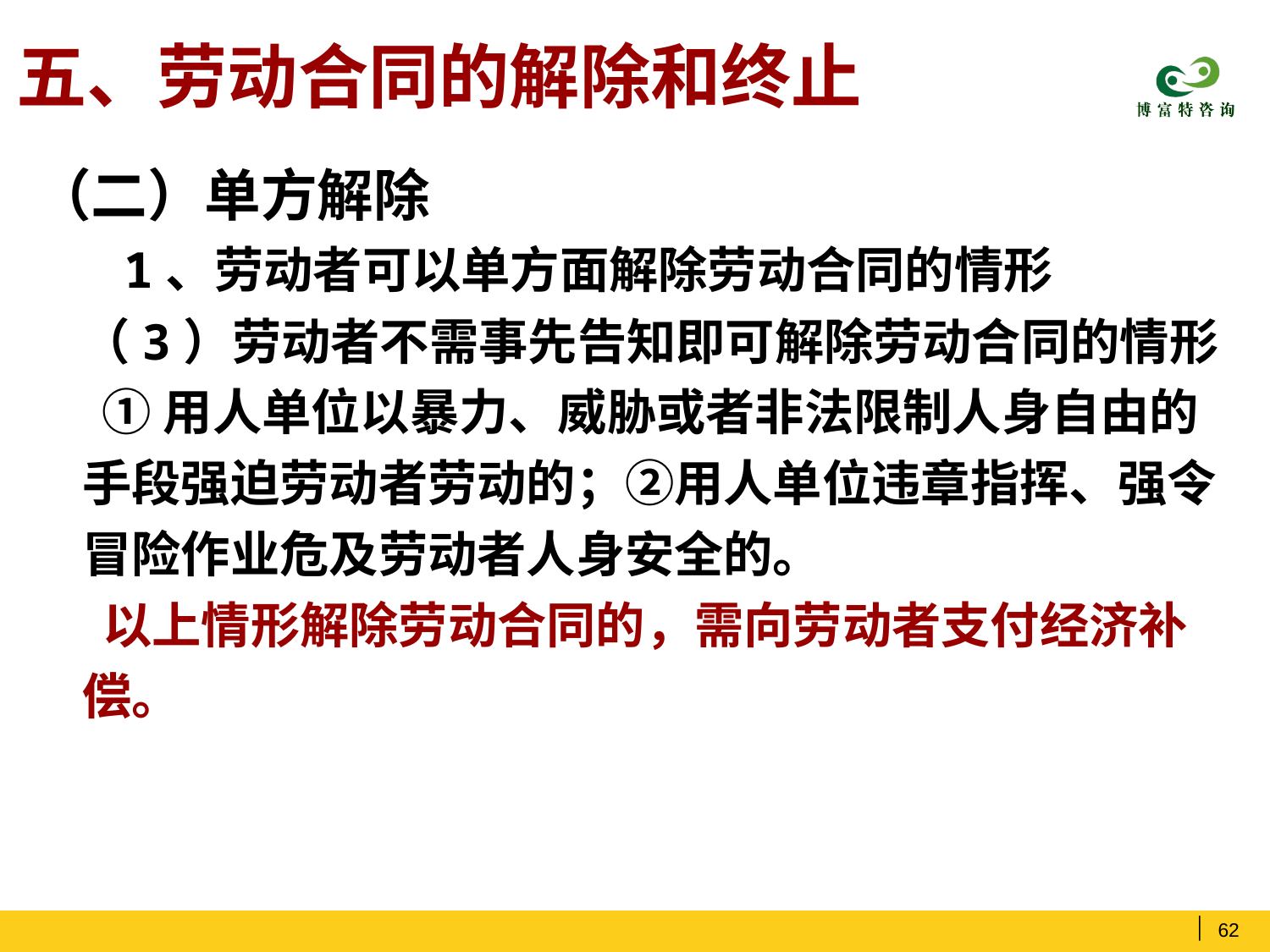

# 五、劳动合同的解除和终止
（二）单方解除
   1、劳动者可以单方面解除劳动合同的情形
   （3）劳动者不需事先告知即可解除劳动合同的情形
      ①用人单位以暴力、威胁或者非法限制人身自由的手段强迫劳动者劳动的；②用人单位违章指挥、强令冒险作业危及劳动者人身安全的。
     以上情形解除劳动合同的，需向劳动者支付经济补偿。